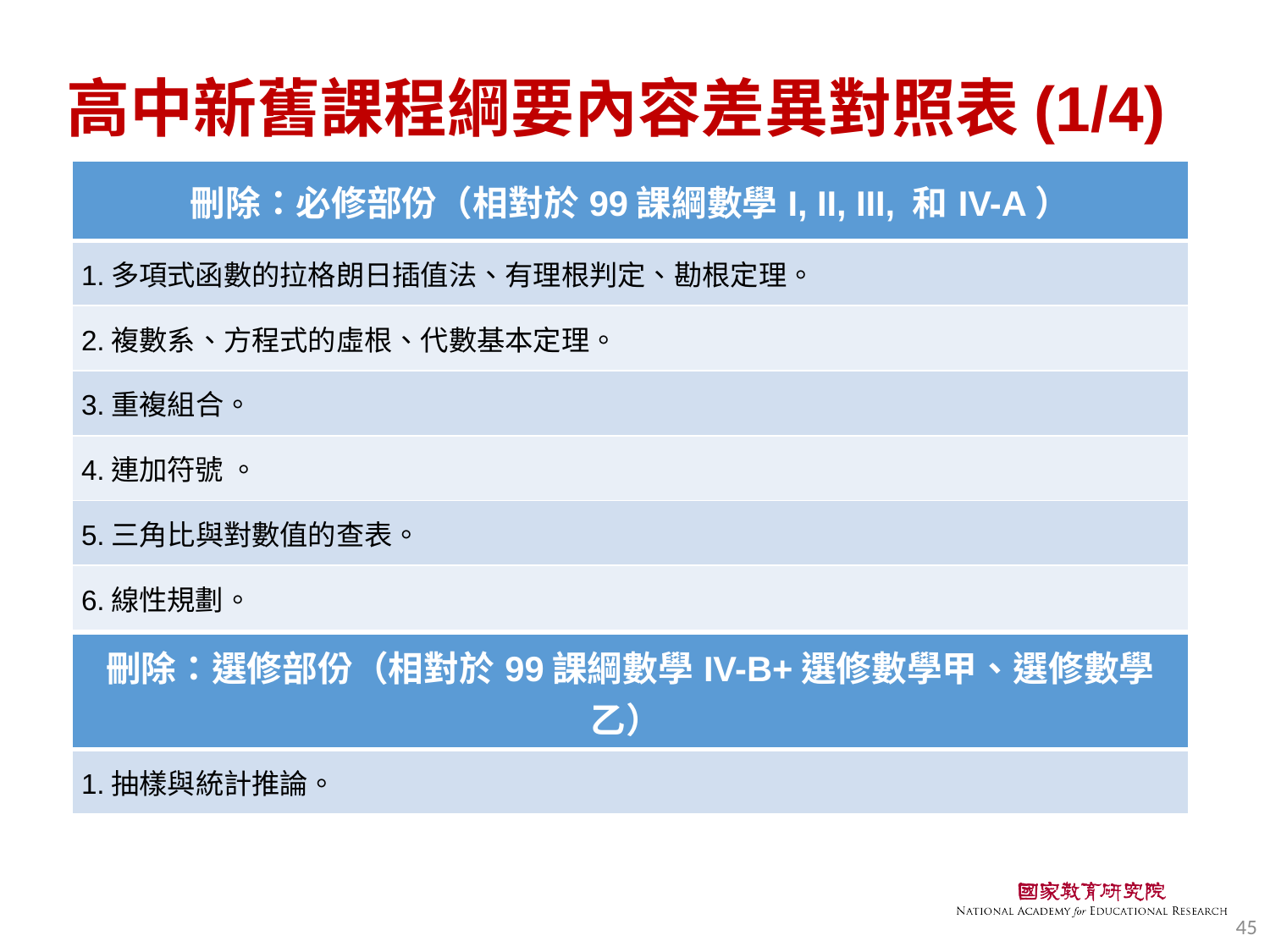

# 高中新舊課程綱要內容差異對照表(1/4)
| 刪除：必修部份（相對於99課綱數學I, II, III, 和IV-A） |
| --- |
| 1.多項式函數的拉格朗日插值法、有理根判定、勘根定理。 |
| 2.複數系、方程式的虛根、代數基本定理。 |
| 3.重複組合。 |
| 4.連加符號 。 |
| 5.三角比與對數值的查表。 |
| 6.線性規劃。 |
| 刪除：選修部份（相對於99課綱數學IV-B+選修數學甲、選修數學乙） |
| --- |
| 1.抽樣與統計推論。 |
45